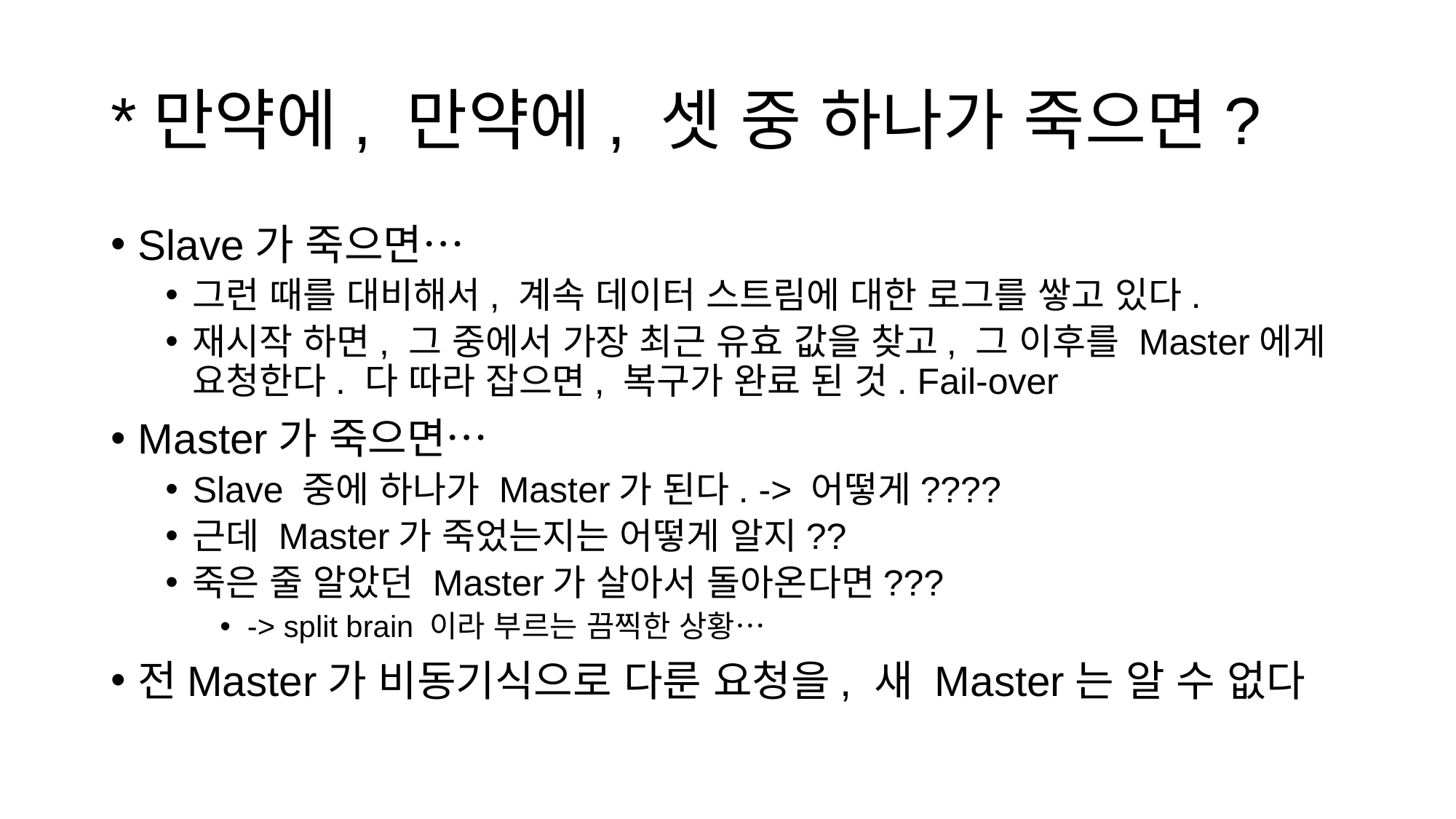

# *만약에, 만약에, 셋 중 하나가 죽으면?
Slave가 죽으면…
그런 때를 대비해서, 계속 데이터 스트림에 대한 로그를 쌓고 있다.
재시작 하면, 그 중에서 가장 최근 유효 값을 찾고, 그 이후를 Master에게 요청한다. 다 따라 잡으면, 복구가 완료 된 것. Fail-over
Master가 죽으면…
Slave 중에 하나가 Master가 된다. -> 어떻게????
근데 Master가 죽었는지는 어떻게 알지??
죽은 줄 알았던 Master가 살아서 돌아온다면???
-> split brain 이라 부르는 끔찍한 상황…
전Master가 비동기식으로 다룬 요청을, 새 Master는 알 수 없다